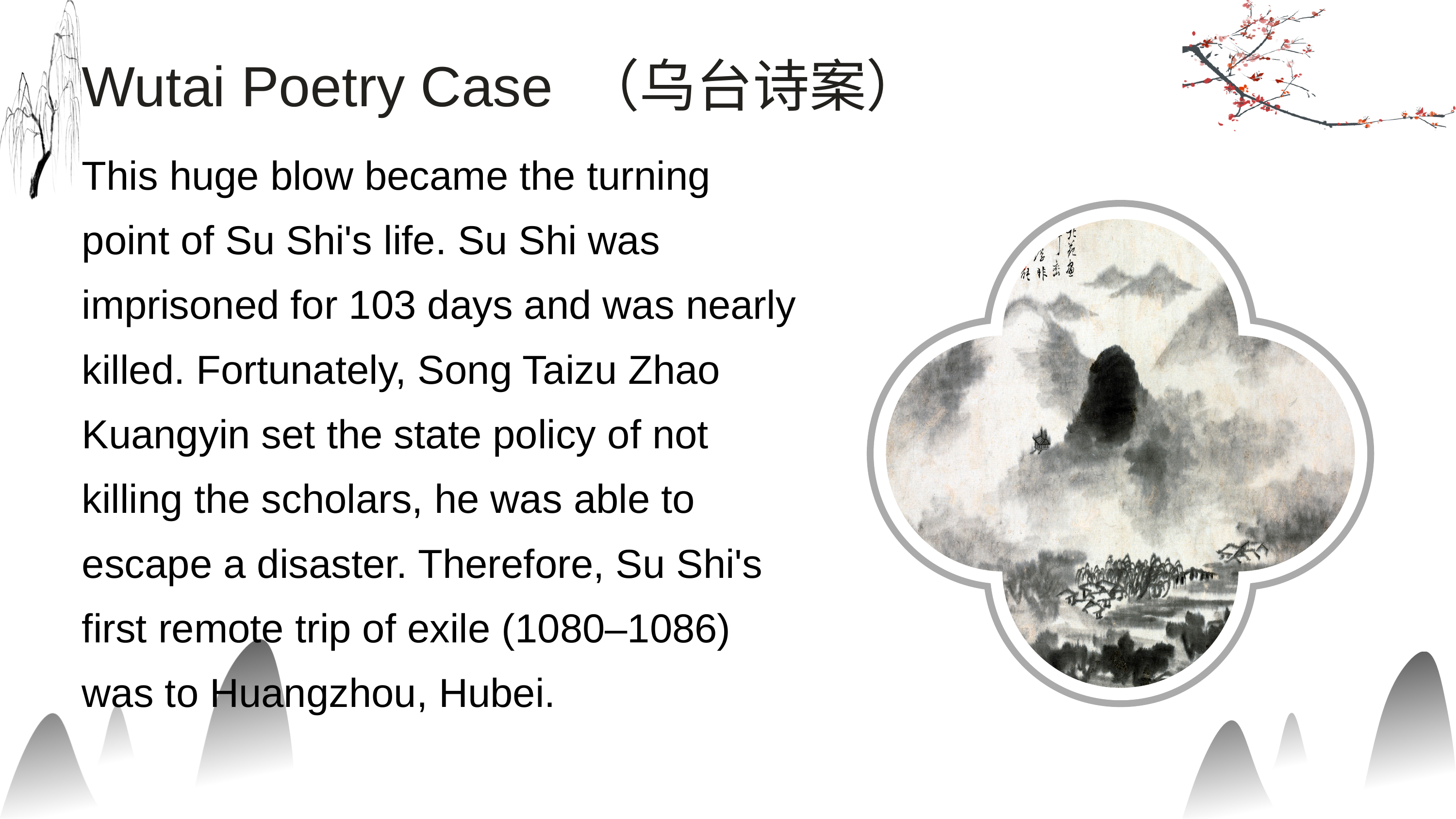

Wutai Poetry Case （乌台诗案）
This huge blow became the turning point of Su Shi's life. Su Shi was imprisoned for 103 days and was nearly killed. Fortunately, Song Taizu Zhao Kuangyin set the state policy of not killing the scholars, he was able to escape a disaster. Therefore, Su Shi's first remote trip of exile (1080–1086) was to Huangzhou, Hubei.